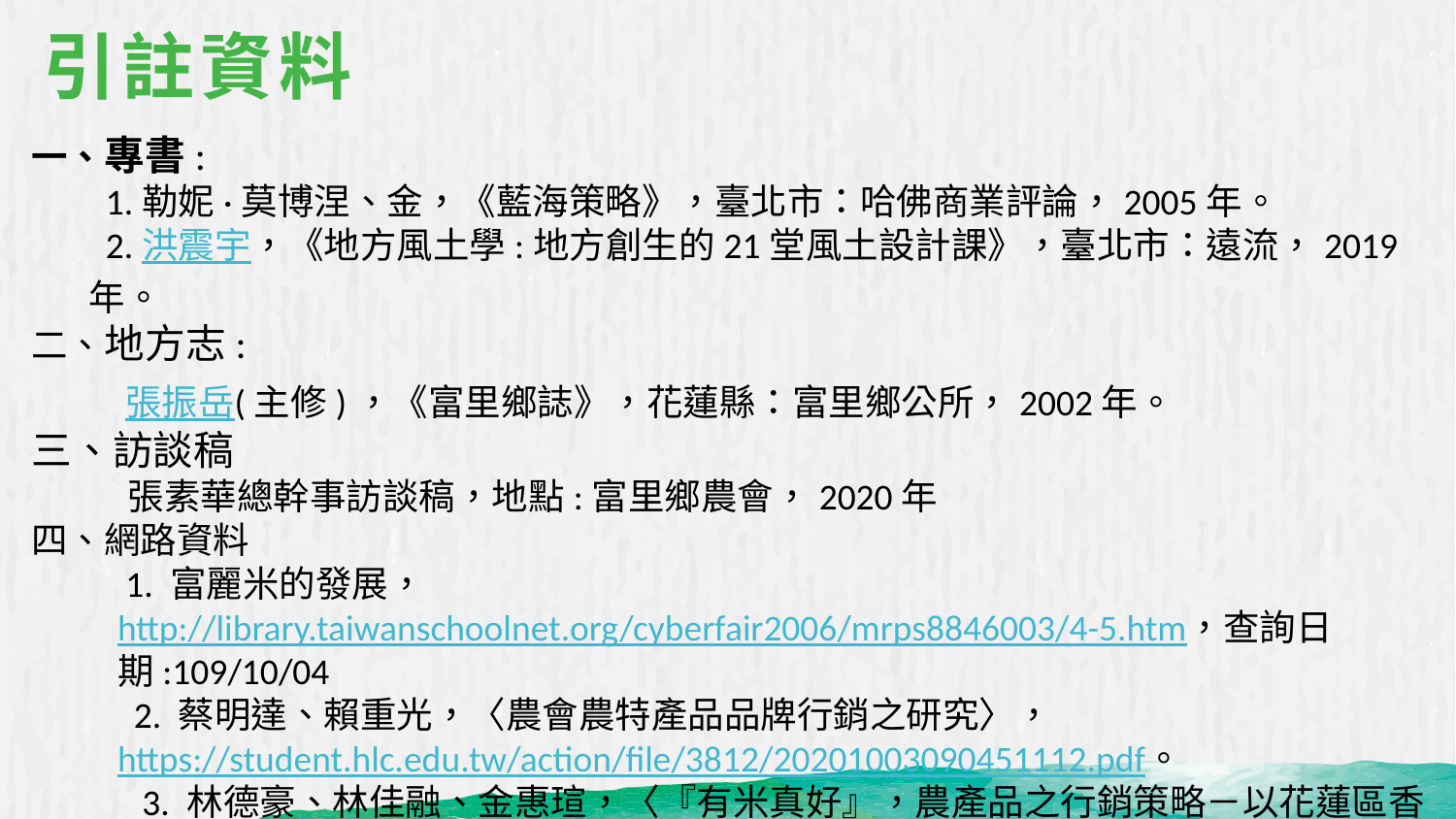

引註資料
一、專書:
  1.勒妮·莫博涅、金，《藍海策略》，臺北市：哈佛商業評論，2005年。
  2.洪震宇，《地方風土學:地方創生的21堂風土設計課》，臺北市：遠流，2019年。
二、地方志:
 張振岳(主修)，《富里鄉誌》，花蓮縣：富里鄉公所，2002年。
三、訪談稿
  張素華總幹事訪談稿，地點:富里鄉農會，2020年
四、網路資料
 1. 富麗米的發展，http://library.taiwanschoolnet.org/cyberfair2006/mrps8846003/4-5.htm，查詢日期:109/10/04
  2. 蔡明達、賴重光，〈農會農特產品品牌行銷之研究〉，https://student.hlc.edu.tw/action/file/3812/20201003090451112.pdf。
   3. 林德豪、林佳融、金惠瑄，〈『有米真好』，農產品之行銷策略－以花蓮區香水金針及劍劍好米為例〉，https://www.shs.edu.tw/works/essay/2015/11/2015111817510148.pdf。